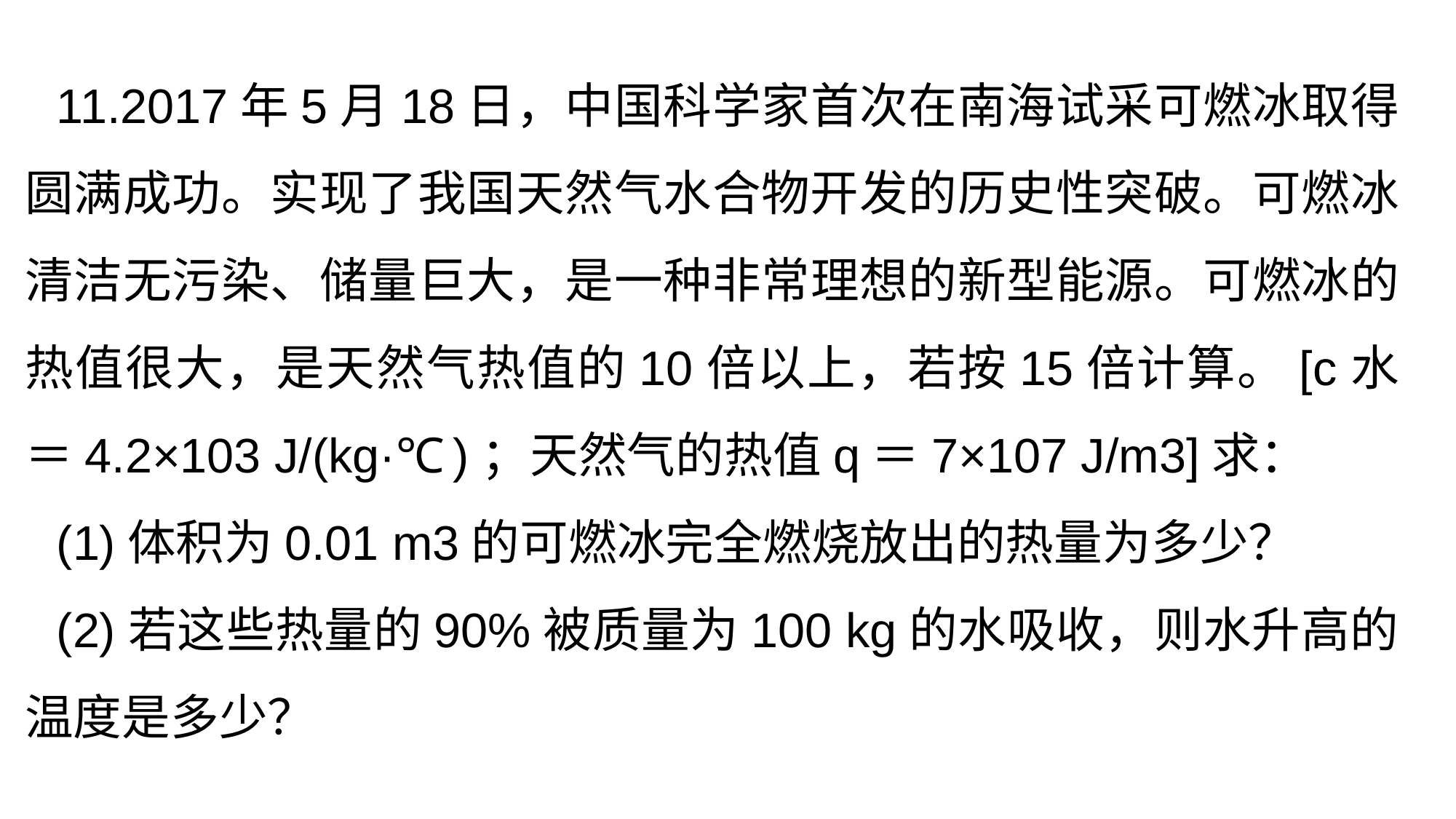

11.2017年5月18日，中国科学家首次在南海试采可燃冰取得圆满成功。实现了我国天然气水合物开发的历史性突破。可燃冰清洁无污染、储量巨大，是一种非常理想的新型能源。可燃冰的热值很大，是天然气热值的10倍以上，若按15倍计算。[c水＝4.2×103 J/(kg·℃)；天然气的热值q＝7×107 J/m3]求：
(1)体积为0.01 m3的可燃冰完全燃烧放出的热量为多少？
(2)若这些热量的90%被质量为100 kg的水吸收，则水升高的温度是多少？